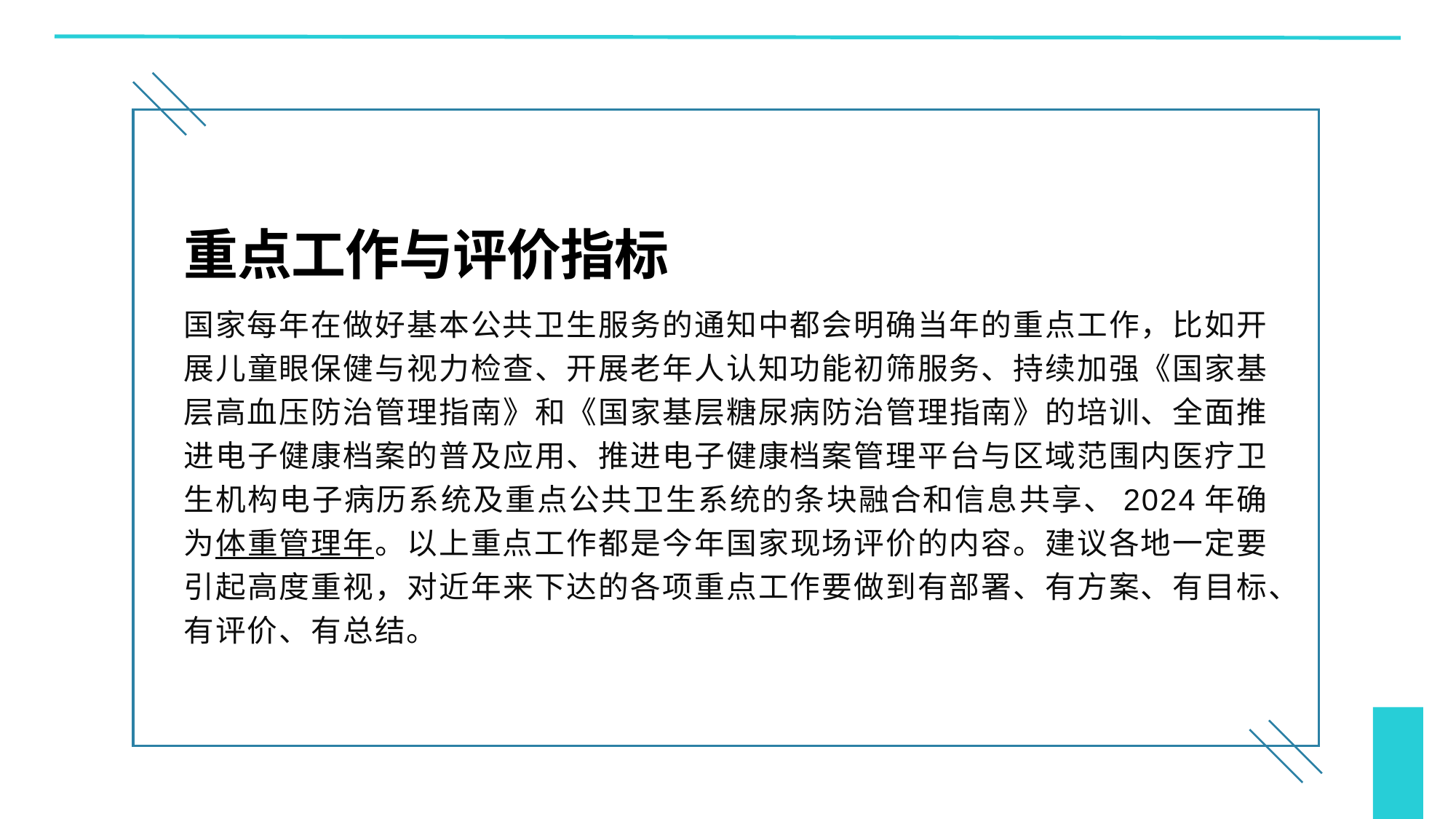

重点工作与评价指标
国家每年在做好基本公共卫生服务的通知中都会明确当年的重点工作，比如开展儿童眼保健与视力检查、开展老年人认知功能初筛服务、持续加强《国家基层高血压防治管理指南》和《国家基层糖尿病防治管理指南》的培训、全面推进电子健康档案的普及应用、推进电子健康档案管理平台与区域范围内医疗卫生机构电子病历系统及重点公共卫生系统的条块融合和信息共享、2024年确为体重管理年。以上重点工作都是今年国家现场评价的内容。建议各地一定要引起高度重视，对近年来下达的各项重点工作要做到有部署、有方案、有目标、有评价、有总结。